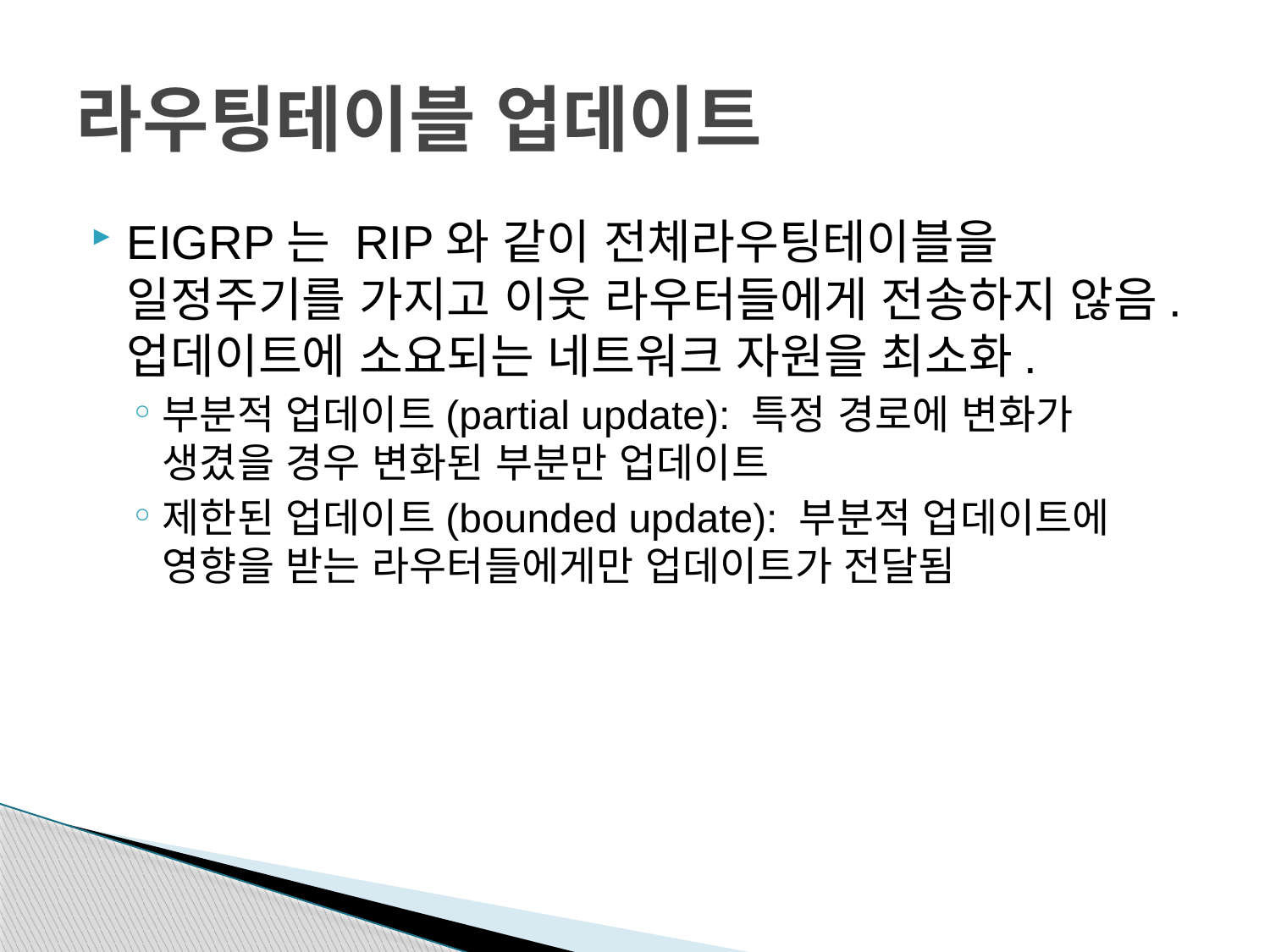

# 라우팅테이블 업데이트
EIGRP는 RIP와 같이 전체라우팅테이블을 일정주기를 가지고 이웃 라우터들에게 전송하지 않음. 업데이트에 소요되는 네트워크 자원을 최소화.
부분적 업데이트(partial update): 특정 경로에 변화가 생겼을 경우 변화된 부분만 업데이트
제한된 업데이트(bounded update): 부분적 업데이트에 영향을 받는 라우터들에게만 업데이트가 전달됨